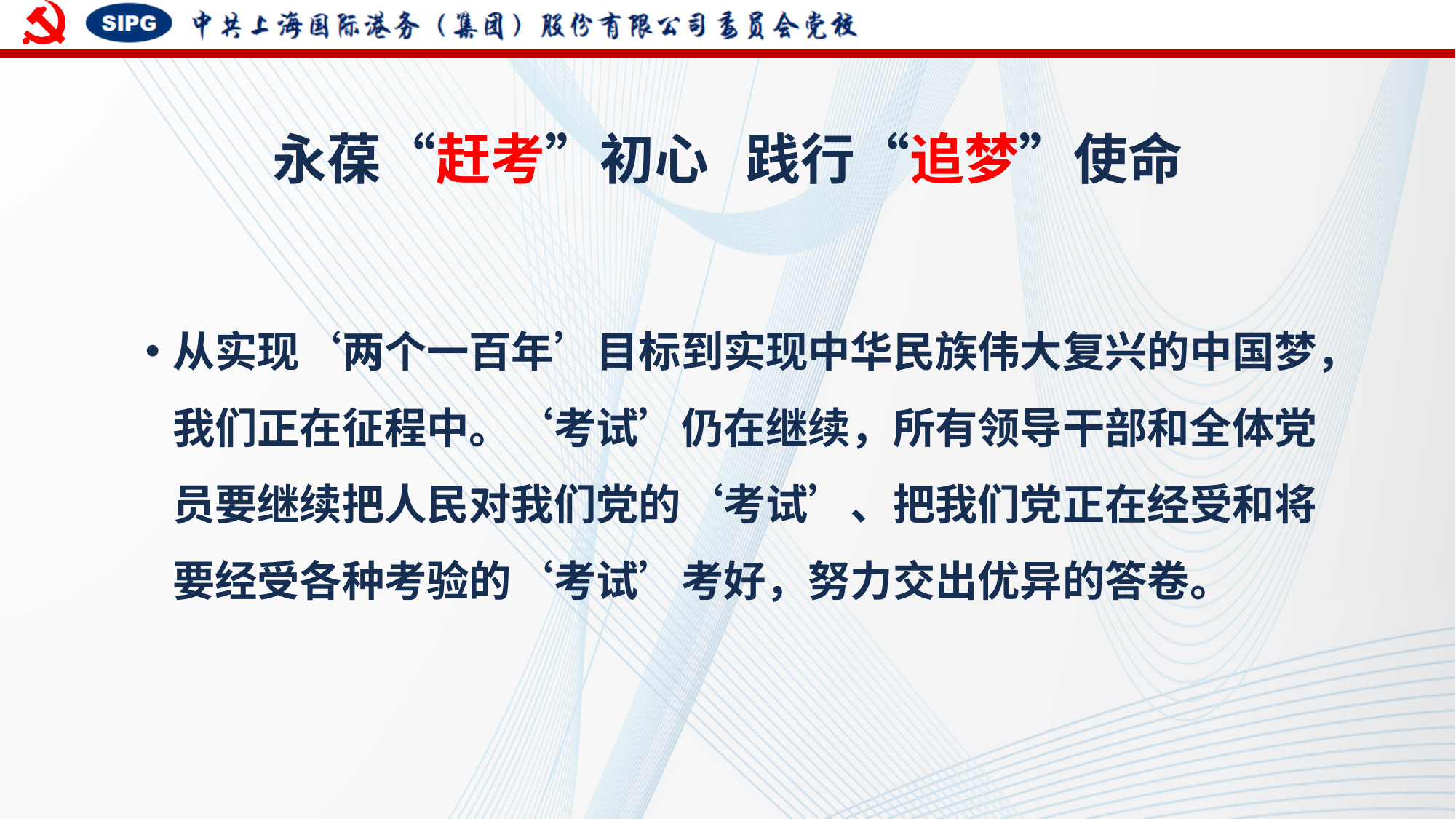

永葆“赶考”初心   践行“追梦”使命
从实现‘两个一百年’目标到实现中华民族伟大复兴的中国梦，我们正在征程中。‘考试’仍在继续，所有领导干部和全体党员要继续把人民对我们党的‘考试’、把我们党正在经受和将要经受各种考验的‘考试’考好，努力交出优异的答卷。